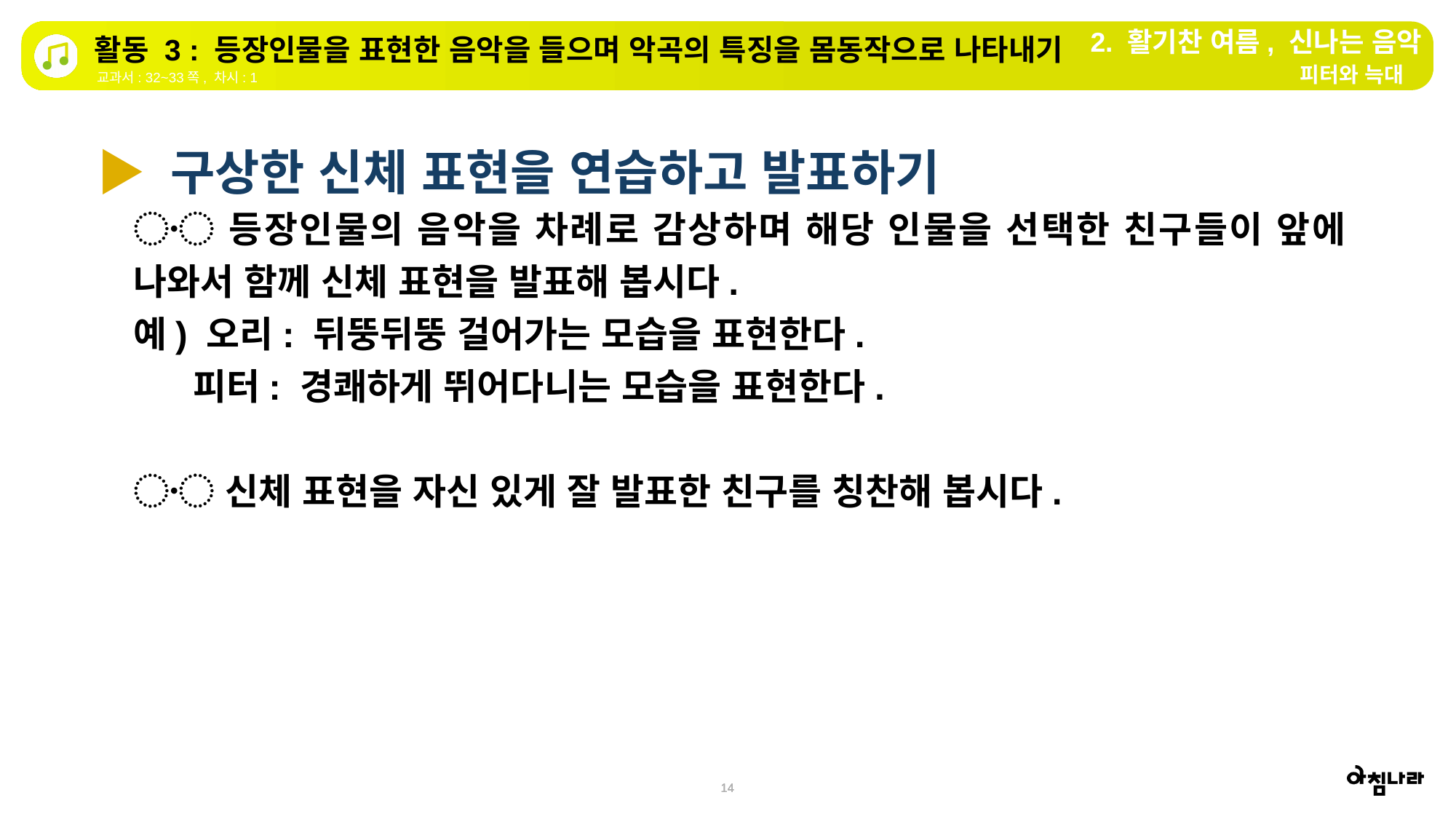

2. 활기찬 여름, 신나는 음악
활동 3 : 등장인물을 표현한 음악을 들으며 악곡의 특징을 몸동작으로 나타내기
피터와 늑대
교과서: 32~33쪽, 차시: 1
▶ 구상한 신체 표현을 연습하고 발표하기
〮 등장인물의 음악을 차례로 감상하며 해당 인물을 선택한 친구들이 앞에 나와서 함께 신체 표현을 발표해 봅시다.
예) 오리: 뒤뚱뒤뚱 걸어가는 모습을 표현한다.
     피터: 경쾌하게 뛰어다니는 모습을 표현한다.

〮 신체 표현을 자신 있게 잘 발표한 친구를 칭찬해 봅시다.
14
14
14